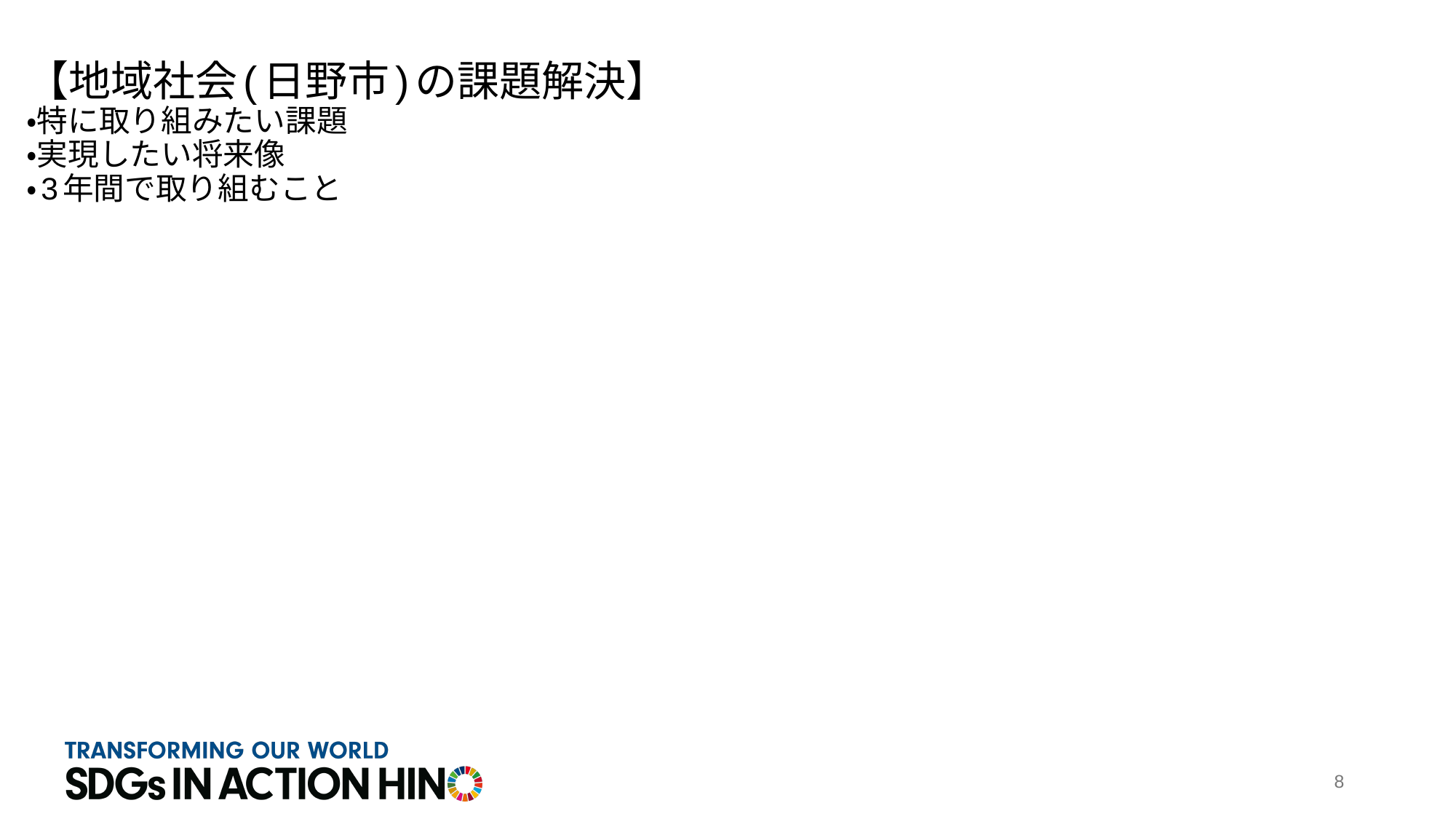

# 【地域社会(日野市)の課題解決】 ・特に取り組みたい課題 ・実現したい将来像 ・3年間で取り組むこと
8